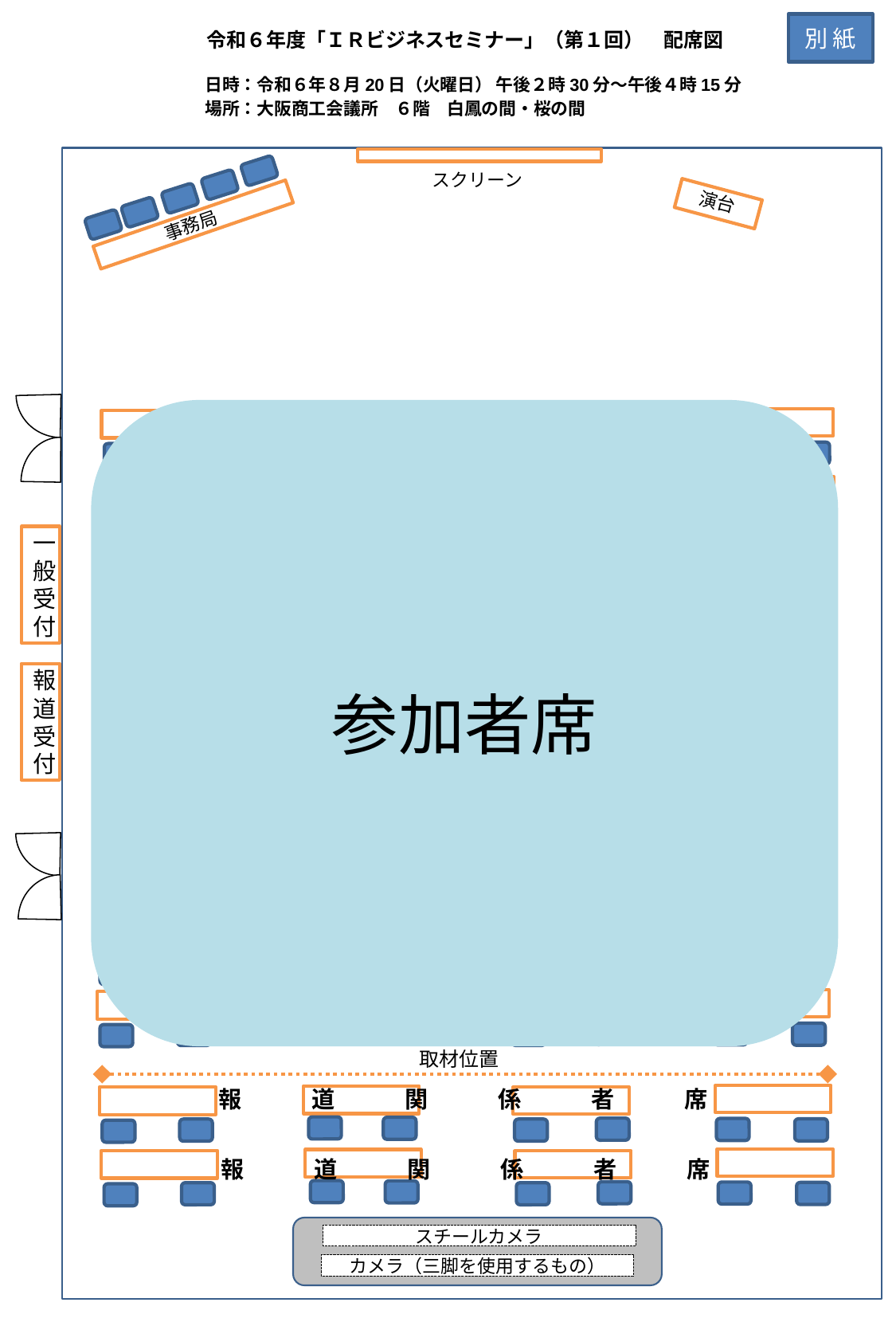

別 紙
令和６年度「ＩＲビジネスセミナー」（第１回）　配席図
日時：令和６年８月20日（火曜日） 午後２時30分～午後４時15分
場所：大阪商工会議所　６階　白鳳の間・桜の間

スクリーン

演台

事務局

参加者席

一般受付

報道受付

取材位置
報　　　道　　　関　　　係　　　者　　　席

報　　　道　　　関　　　係　　　者　　　席

スチールカメラ
カメラ（三脚を使用するもの）